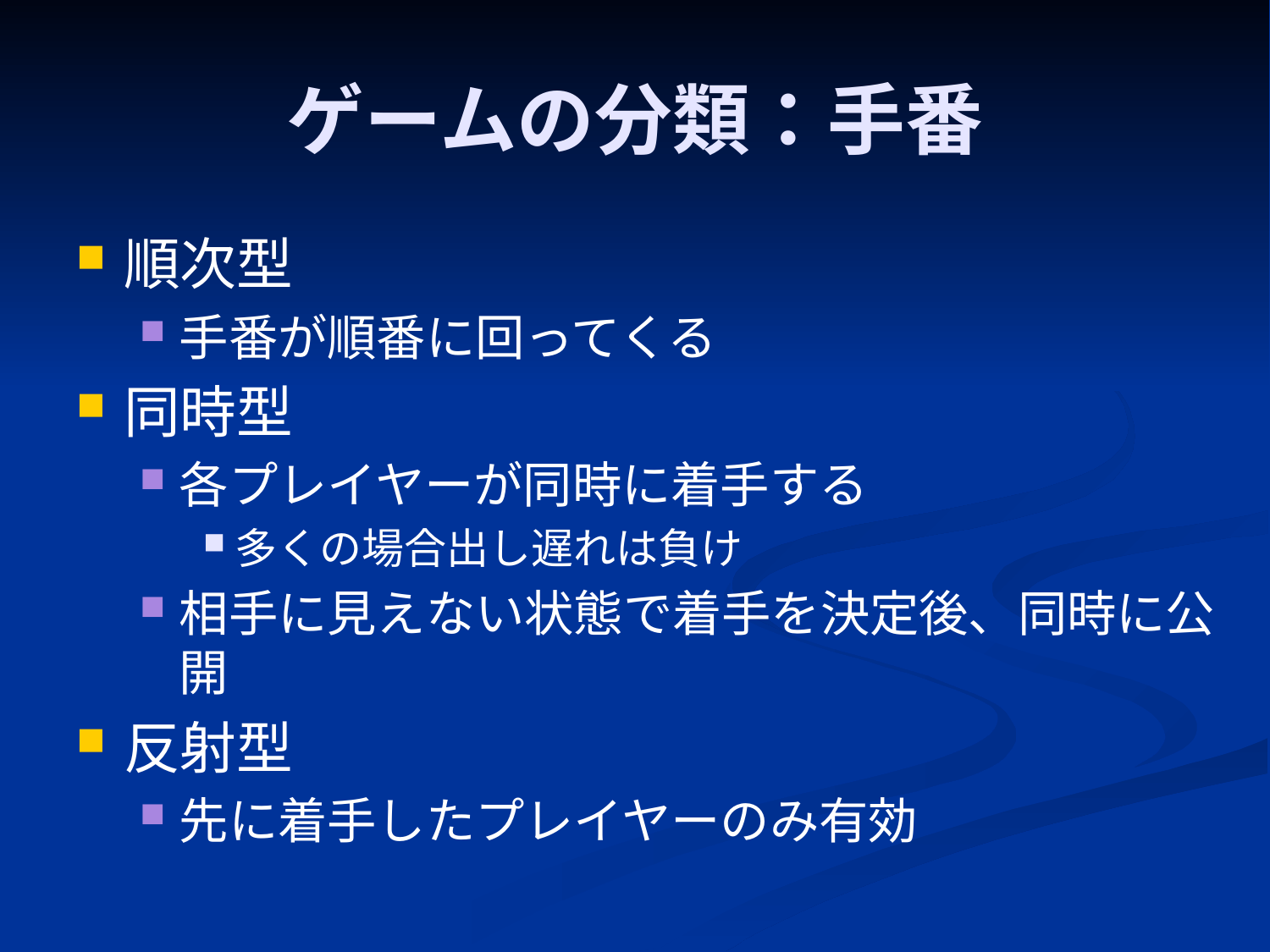

# ゲームの分類：手番
順次型
手番が順番に回ってくる
同時型
各プレイヤーが同時に着手する
多くの場合出し遅れは負け
相手に見えない状態で着手を決定後、同時に公開
反射型
先に着手したプレイヤーのみ有効